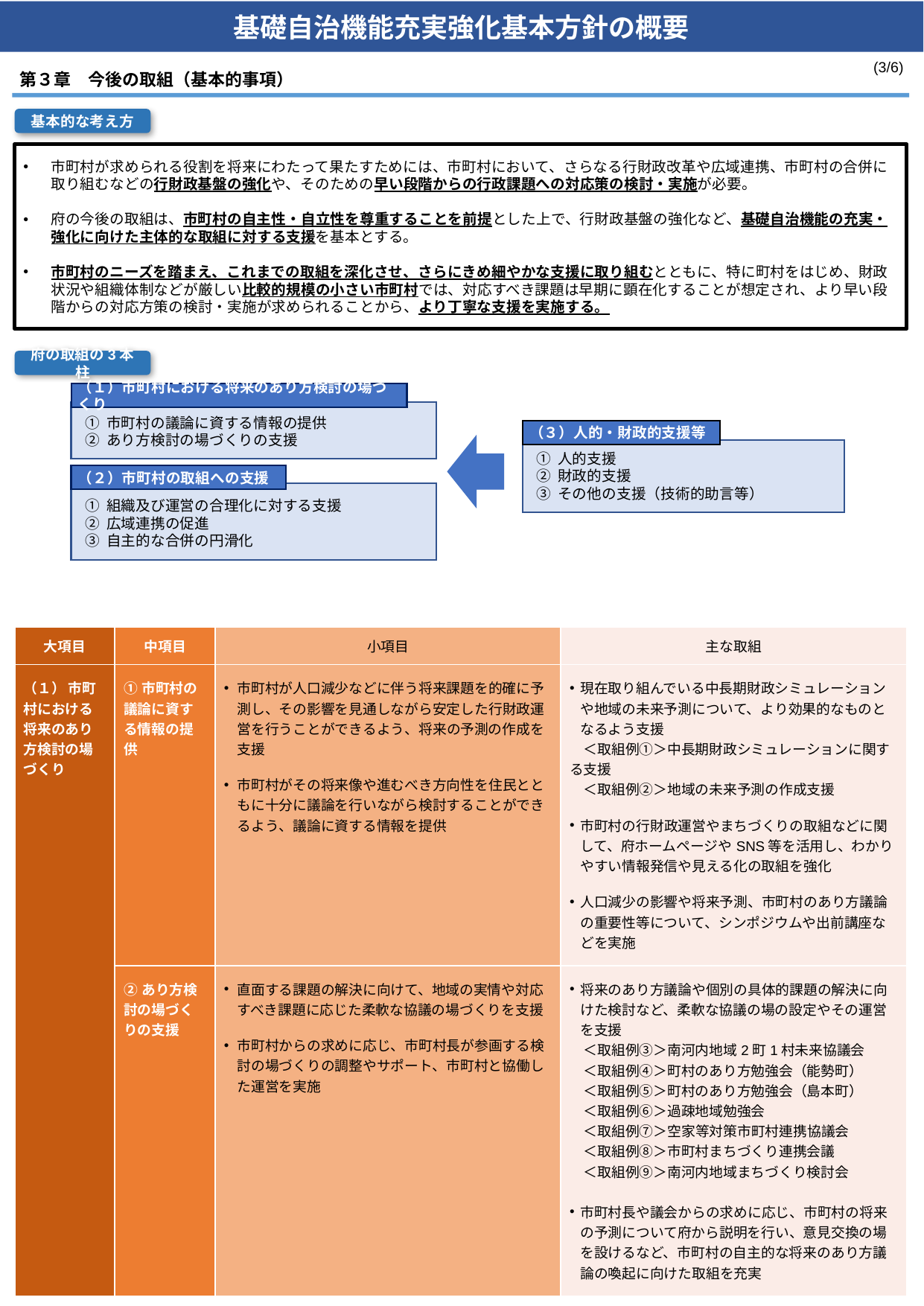

基礎自治機能充実強化基本方針の概要
(3/6)
第３章　今後の取組（基本的事項）

基本的な考え方
市町村が求められる役割を将来にわたって果たすためには、市町村において、さらなる行財政改革や広域連携、市町村の合併に取り組むなどの行財政基盤の強化や、そのための早い段階からの行政課題への対応策の検討・実施が必要。

府の今後の取組は、市町村の自主性・自立性を尊重することを前提とした上で、行財政基盤の強化など、基礎自治機能の充実・強化に向けた主体的な取組に対する支援を基本とする。

市町村のニーズを踏まえ、これまでの取組を深化させ、さらにきめ細やかな支援に取り組むとともに、特に町村をはじめ、財政状況や組織体制などが厳しい比較的規模の小さい市町村では、対応すべき課題は早期に顕在化することが想定され、より早い段階からの対応方策の検討・実施が求められることから、より丁寧な支援を実施する。
府の取組の3本柱
（１）市町村における将来のあり方検討の場づくり
① 市町村の議論に資する情報の提供
② あり方検討の場づくりの支援
（３）人的・財政的支援等

① 人的支援
② 財政的支援
③ その他の支援（技術的助言等）
（２）市町村の取組への支援
① 組織及び運営の合理化に対する支援
② 広域連携の促進
③ 自主的な合併の円滑化
| 大項目 | 中項目 | 小項目 | 主な取組 |
| --- | --- | --- | --- |
| （１） 市町村における将来のあり方検討の場づくり | ①市町村の議論に資する情報の提供 | 市町村が人口減少などに伴う将来課題を的確に予測し、その影響を見通しながら安定した行財政運営を行うことができるよう、将来の予測の作成を支援 市町村がその将来像や進むべき方向性を住民とともに十分に議論を行いながら検討することができるよう、議論に資する情報を提供 | 現在取り組んでいる中長期財政シミュレーションや地域の未来予測について、より効果的なものとなるよう支援 　＜取組例①＞中長期財政シミュレーションに関する支援　 　＜取組例②＞地域の未来予測の作成支援 市町村の行財政運営やまちづくりの取組などに関して、府ホームページやSNS等を活用し、わかりやすい情報発信や見える化の取組を強化 人口減少の影響や将来予測、市町村のあり方議論の重要性等について、シンポジウムや出前講座などを実施 |
|  | ②あり方検討の場づくりの支援 | 直面する課題の解決に向けて、地域の実情や対応すべき課題に応じた柔軟な協議の場づくりを支援 市町村からの求めに応じ、市町村長が参画する検討の場づくりの調整やサポート、市町村と協働した運営を実施 | 将来のあり方議論や個別の具体的課題の解決に向けた検討など、柔軟な協議の場の設定やその運営を支援 　＜取組例③＞南河内地域2町1村未来協議会 　＜取組例④＞町村のあり方勉強会（能勢町） 　＜取組例⑤＞町村のあり方勉強会（島本町） 　＜取組例⑥＞過疎地域勉強会 　＜取組例⑦＞空家等対策市町村連携協議会　 　＜取組例⑧＞市町村まちづくり連携会議 　＜取組例⑨＞南河内地域まちづくり検討会 　 市町村長や議会からの求めに応じ、市町村の将来の予測について府から説明を行い、意見交換の場を設けるなど、市町村の自主的な将来のあり方議論の喚起に向けた取組を充実 |